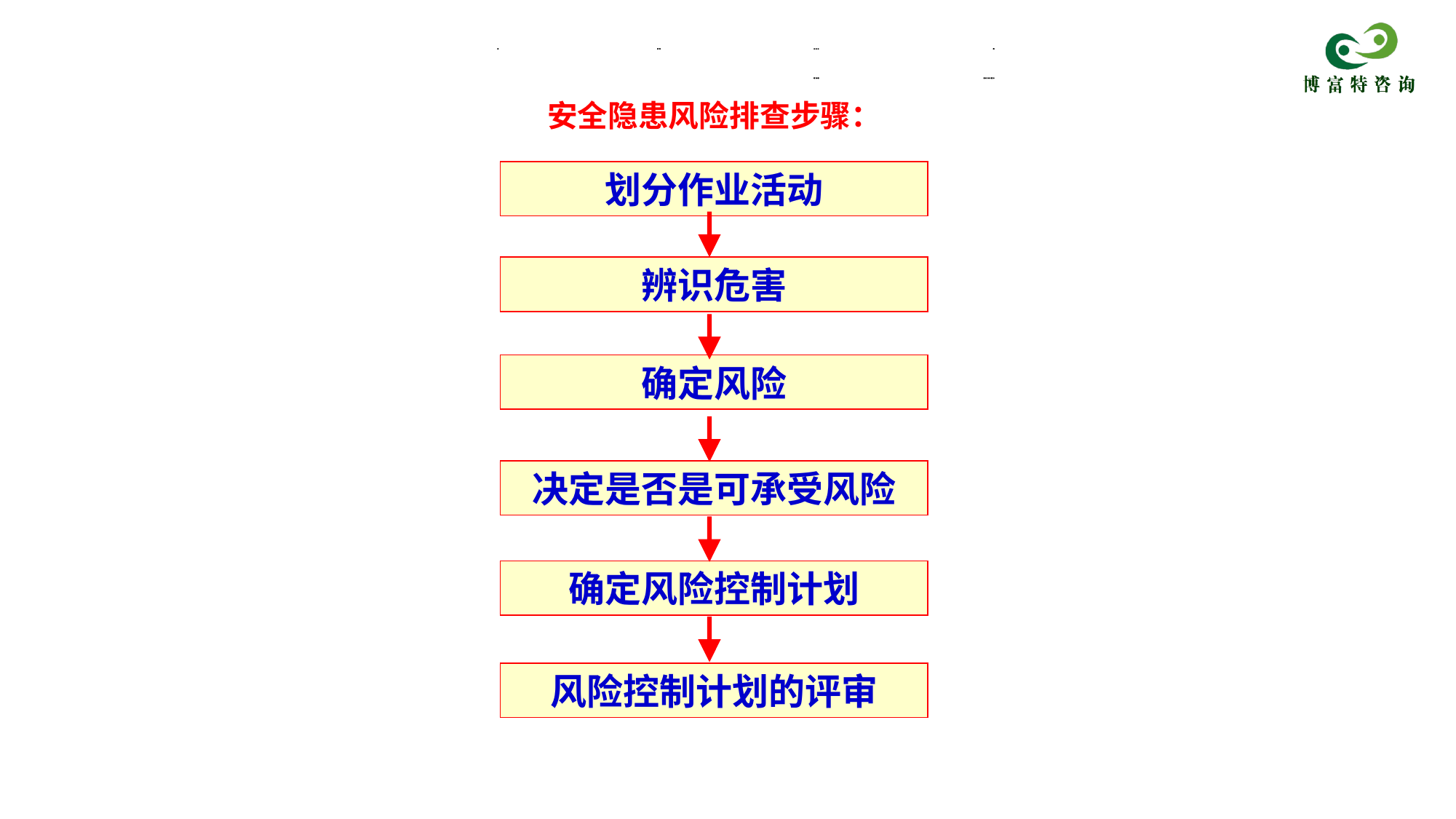

安全隐患风险排查步骤：
划分作业活动

辨识危害

确定风险

决定是否是可承受风险

确定风险控制计划

风险控制计划的评审